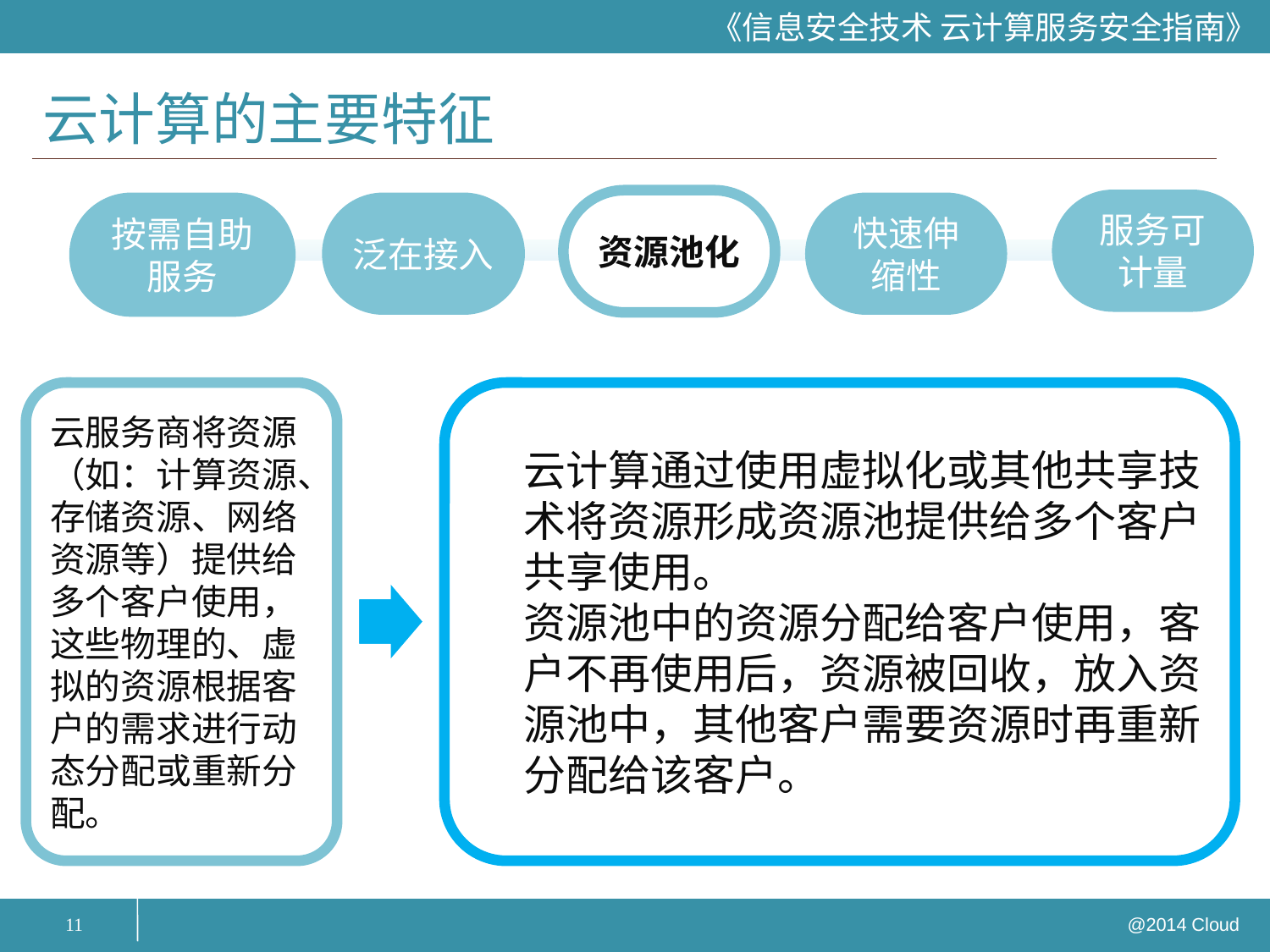

# 云计算的主要特征
服务可计量
资源池化
泛在接入
快速伸缩性
按需自助服务

云服务商将资源（如：计算资源、存储资源、网络资源等）提供给多个客户使用，这些物理的、虚拟的资源根据客户的需求进行动态分配或重新分配。
云计算通过使用虚拟化或其他共享技术将资源形成资源池提供给多个客户共享使用。
资源池中的资源分配给客户使用，客户不再使用后，资源被回收，放入资源池中，其他客户需要资源时再重新分配给该客户。

11